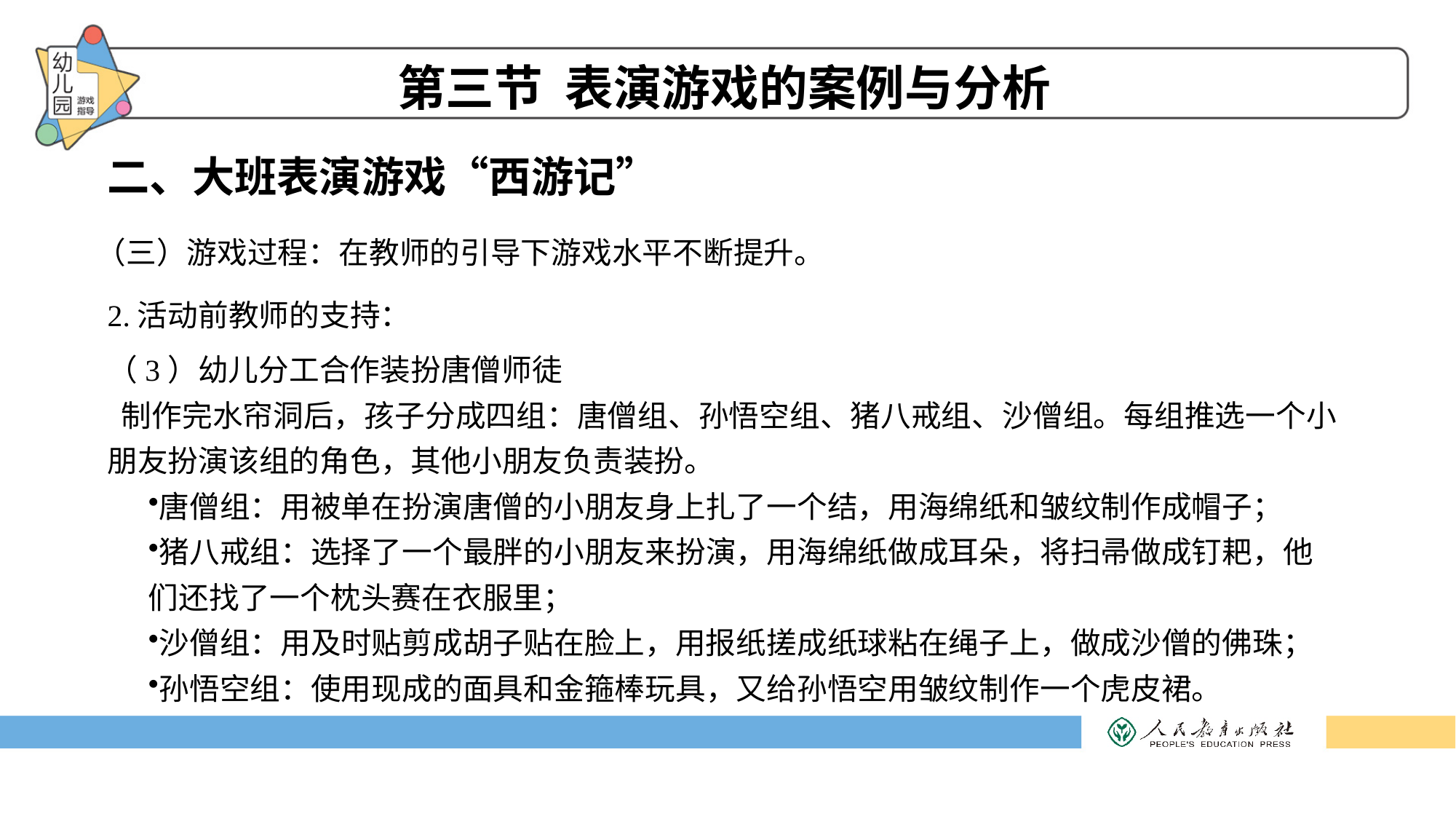

第三节  表演游戏的案例与分析
二、大班表演游戏“西游记”
（三）游戏过程：在教师的引导下游戏水平不断提升。
2.活动前教师的支持：
（3）幼儿分工合作装扮唐僧师徒
 制作完水帘洞后，孩子分成四组：唐僧组、孙悟空组、猪八戒组、沙僧组。每组推选一个小朋友扮演该组的角色，其他小朋友负责装扮。
唐僧组：用被单在扮演唐僧的小朋友身上扎了一个结，用海绵纸和皱纹制作成帽子；
猪八戒组：选择了一个最胖的小朋友来扮演，用海绵纸做成耳朵，将扫帚做成钉耙，他们还找了一个枕头赛在衣服里；
沙僧组：用及时贴剪成胡子贴在脸上，用报纸搓成纸球粘在绳子上，做成沙僧的佛珠；
孙悟空组：使用现成的面具和金箍棒玩具，又给孙悟空用皱纹制作一个虎皮裙。